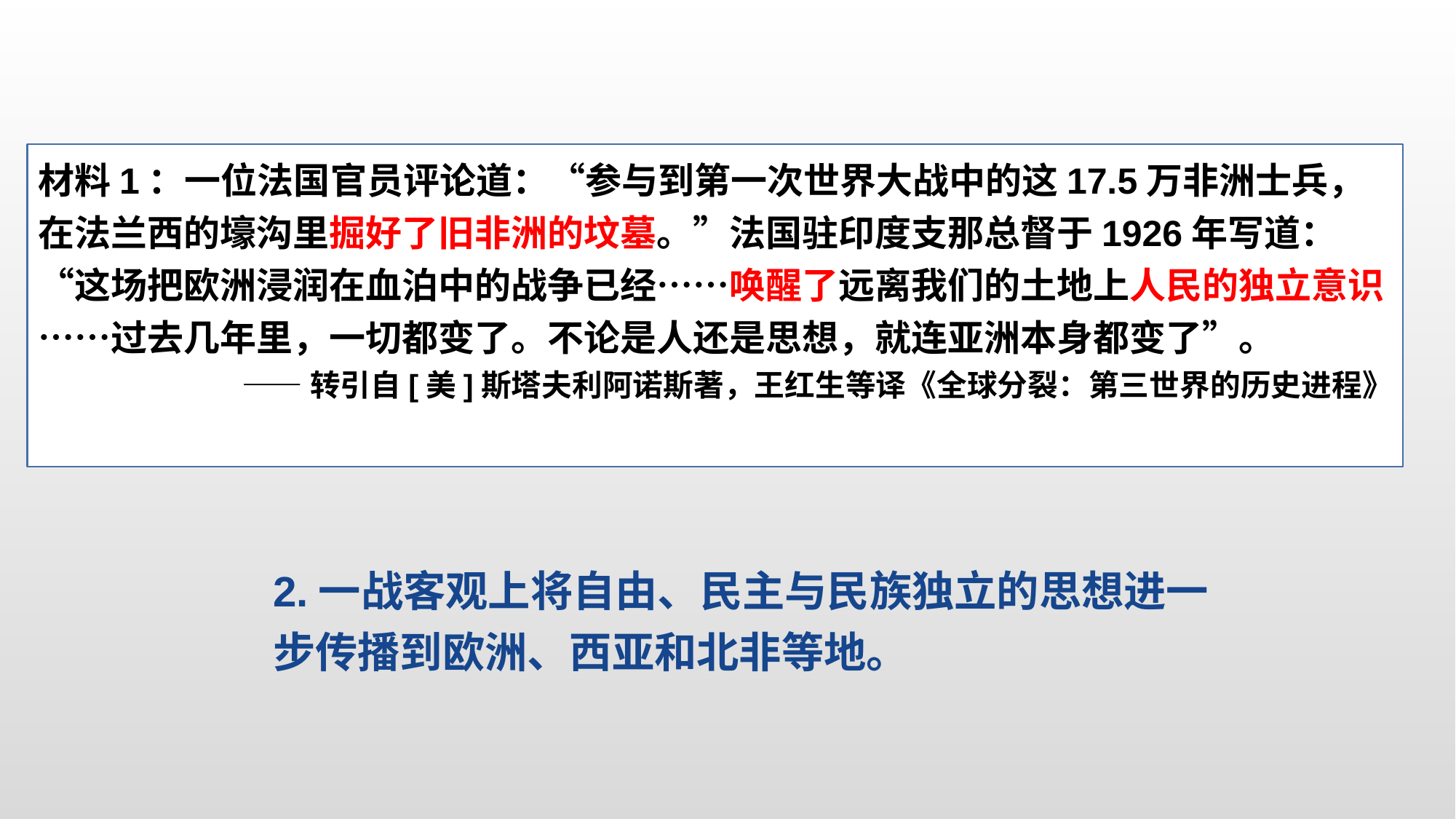

材料1：一位法国官员评论道：“参与到第一次世界大战中的这17.5万非洲士兵，在法兰西的壕沟里掘好了旧非洲的坟墓。”法国驻印度支那总督于1926年写道：“这场把欧洲浸润在血泊中的战争已经……唤醒了远离我们的土地上人民的独立意识……过去几年里，一切都变了。不论是人还是思想，就连亚洲本身都变了”。
——转引自[美]斯塔夫利阿诺斯著，王红生等译《全球分裂：第三世界的历史进程》

2.一战客观上将自由、民主与民族独立的思想进一步传播到欧洲、西亚和北非等地。